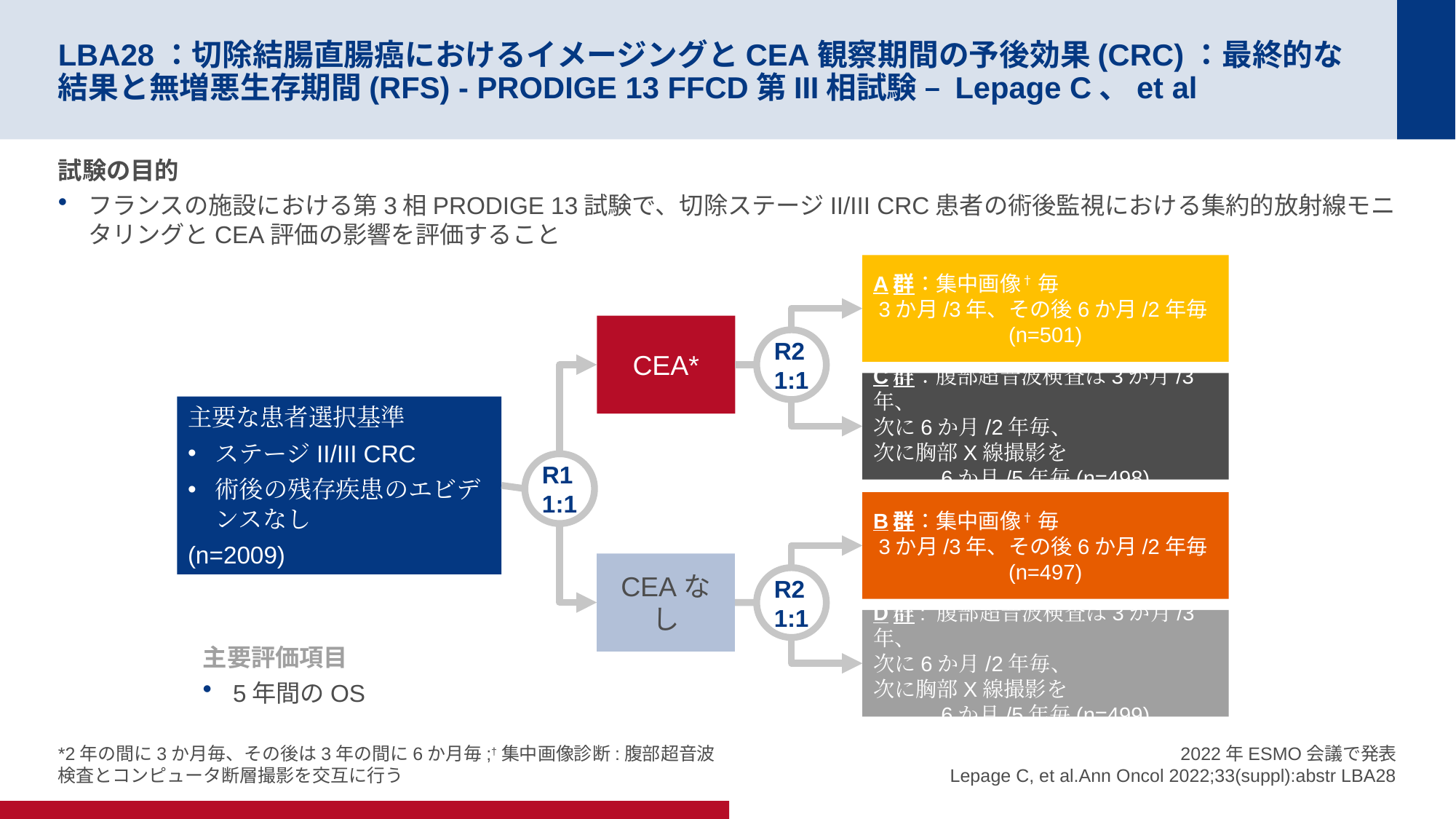

# LBA28：切除結腸直腸癌におけるイメージングとCEA観察期間の予後効果(CRC)：最終的な結果と無増悪生存期間(RFS) - PRODIGE 13 FFCD第III相試験 – Lepage C、et al
試験の目的
フランスの施設における第3相PRODIGE 13試験で、切除ステージII/III CRC患者の術後監視における集約的放射線モニタリングとCEA評価の影響を評価すること
A群：集中画像† 毎
3か月/3年、その後6か月/2年毎
(n=501)
CEA*
R2
1:1
C群：腹部超音波検査は3か月/3年、
次に6か月/2年毎、
次に胸部X線撮影を
6か月/5年毎(n=498)
主要な患者選択基準
ステージII/III CRC
術後の残存疾患のエビデンスなし
(n=2009)
R1
1:1
B群：集中画像† 毎
3か月/3年、その後6か月/2年毎
(n=497)
CEAなし
R2
1:1
D群: 腹部超音波検査は3か月/3年、
次に6か月/2年毎、
次に胸部X線撮影を
6か月/5年毎(n=499)
主要評価項目
5年間のOS

*2年の間に3か月毎、その後は3年の間に6か月毎;†集中画像診断:腹部超音波検査とコンピュータ断層撮影を交互に行う
2022年ESMO会議で発表
Lepage C, et al.Ann Oncol 2022;33(suppl):abstr LBA28